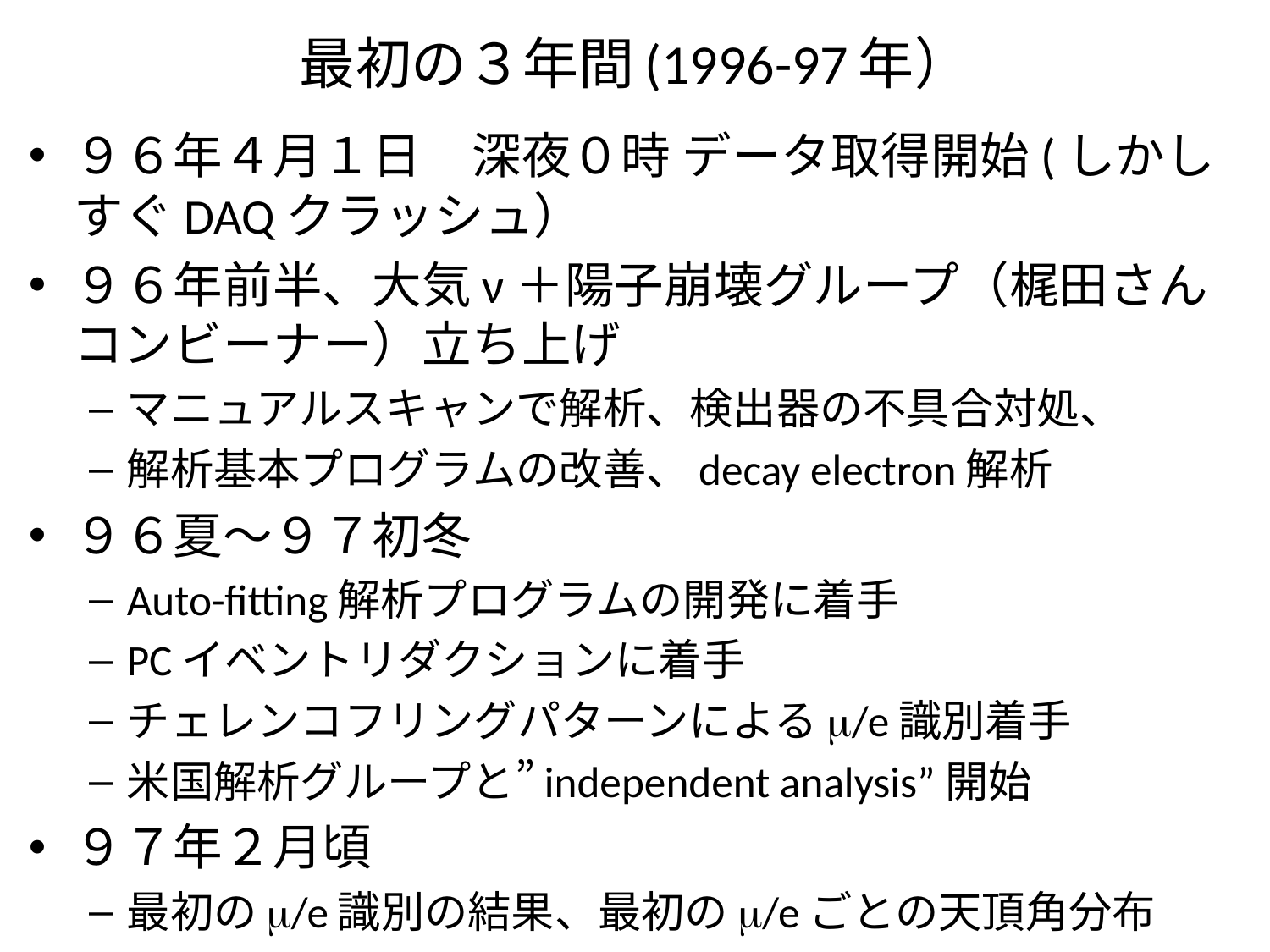

# 最初の３年間(1996-97年）
９６年４月１日　深夜０時 データ取得開始(しかしすぐDAQクラッシュ）
９６年前半、大気ν＋陽子崩壊グループ（梶田さんコンビーナー）立ち上げ
マニュアルスキャンで解析、検出器の不具合対処、
解析基本プログラムの改善、decay electron解析
９６夏〜９７初冬
Auto-fitting解析プログラムの開発に着手
PCイベントリダクションに着手
チェレンコフリングパターンによるμ/e識別着手
米国解析グループと”independent analysis”開始
９７年２月頃
最初のμ/e識別の結果、最初のμ/eごとの天頂角分布